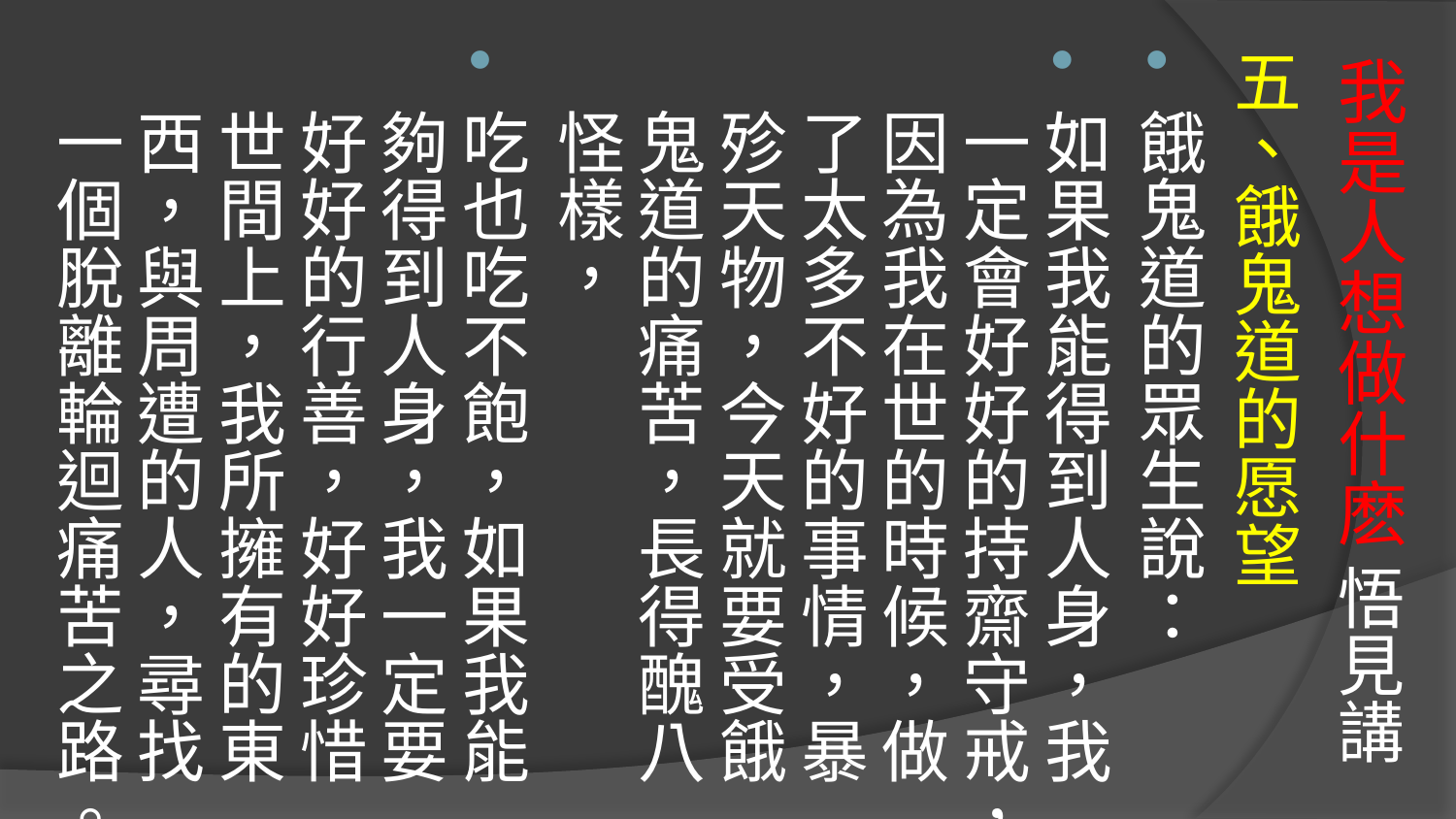

五、餓鬼道的愿望
餓鬼道的眾生說：
如果我能得到人身，我一定會好好的持齋守戒，因為我在世的時候，做了太多不好的事情，暴殄天物，今天就要受餓鬼道的痛苦，長得醜八怪樣，
吃也吃不飽，如果我能夠得到人身，我一定要好好的行善，好好珍惜世間上，我所擁有的東西，與周遭的人，尋找一個脫離輪迴痛苦之路。
# 我是人想做什麽 悟見講